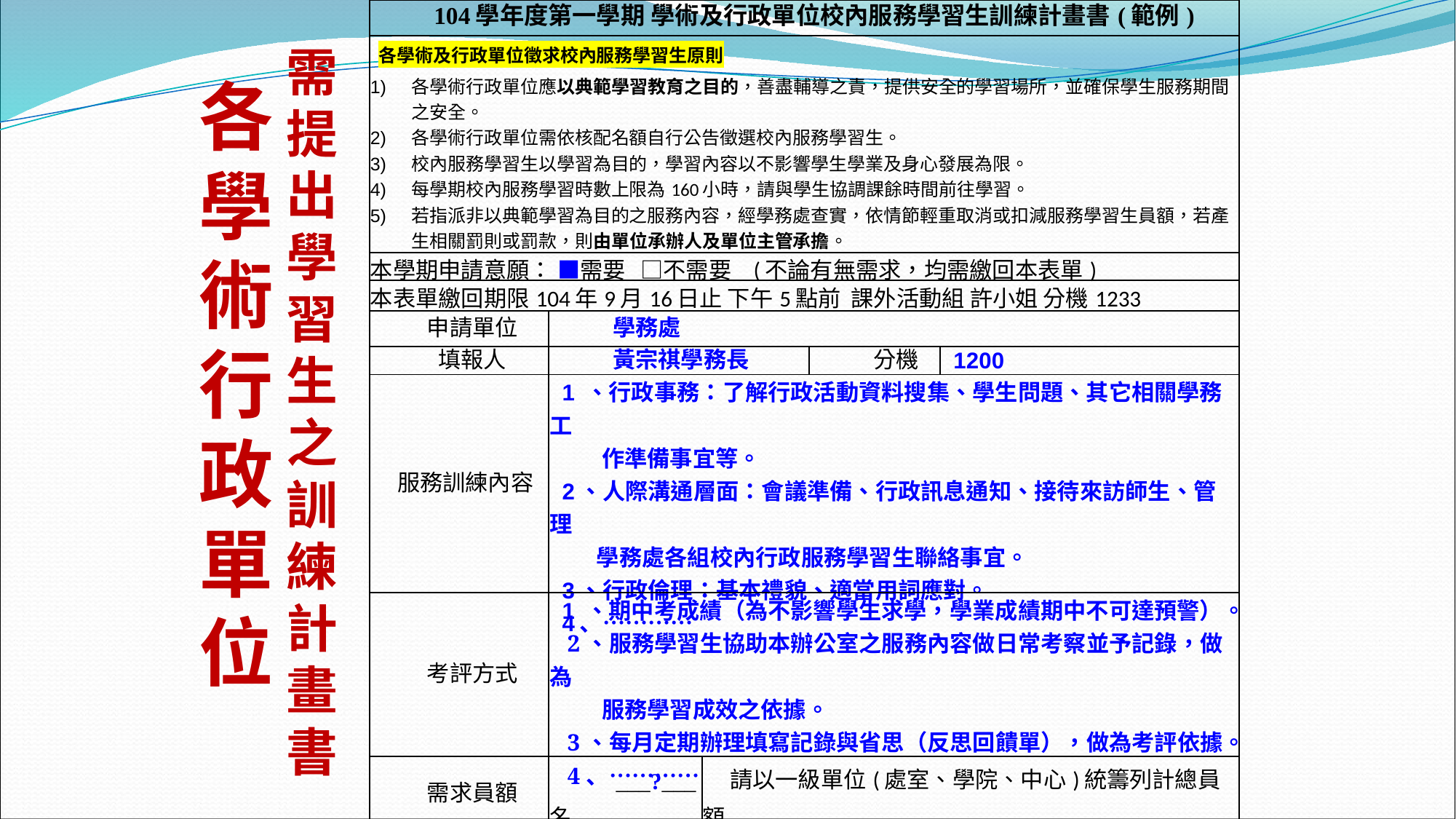

| 104學年度第一學期 學術及行政單位校內服務學習生訓練計畫書(範例) |  |  |  |  |  |
| --- | --- | --- | --- | --- | --- |
| 各學術及行政單位徵求校內服務學習生原則 各學術行政單位應以典範學習教育之目的，善盡輔導之責，提供安全的學習場所，並確保學生服務期間之安全。 各學術行政單位需依核配名額自行公告徵選校內服務學習生。 校內服務學習生以學習為目的，學習內容以不影響學生學業及身心發展為限。 每學期校內服務學習時數上限為160小時，請與學生協調課餘時間前往學習。 若指派非以典範學習為目的之服務內容，經學務處查實，依情節輕重取消或扣減服務學習生員額，若產生相關罰則或罰款，則由單位承辦人及單位主管承擔。 |  |  |  |  |  |
| 本學期申請意願： ■需要 □不需要 (不論有無需求，均需繳回本表單) |  |  |  |  |  |
| 本表單繳回期限104年9月16日止 下午5點前 課外活動組 許小姐 分機1233 |  |  |  |  |  |
| 申請單位 | 學務處 |  |  |  |  |
| 填報人 | 黃宗祺學務長 |  |  | 分機 | 1200 |
| 服務訓練內容 | 1 、行政事務：了解行政活動資料搜集、學生問題、其它相關學務工 作準備事宜等。 2、人際溝通層面：會議準備、行政訊息通知、接待來訪師生、管理 學務處各組校內行政服務學習生聯絡事宜。 3、行政倫理：基本禮貌、適當用詞應對。 4、………… |  |  |  |  |
| 考評方式 | 1 、期中考成績（為不影響學生求學，學業成績期中不可達預警）。 2、服務學習生協助本辦公室之服務內容做日常考察並予記錄，做為 服務學習成效之依據。 3、每月定期辦理填寫記錄與省思（反思回饋單），做為考評依據。 4、………… |  |  |  |  |
| 需求員額 | \_\_\_?\_\_\_名 |  | 請以一級單位(處室、學院、中心)統籌列計總員額 |  |  |
| 單位承辦人核章 |  | 系級(二級)主管核章 |  |  | 院級(一級)主管核章 |
需
提
出
學
習
生
之
訓
練
計
畫
書
# 各 學 術 行 政 單 位